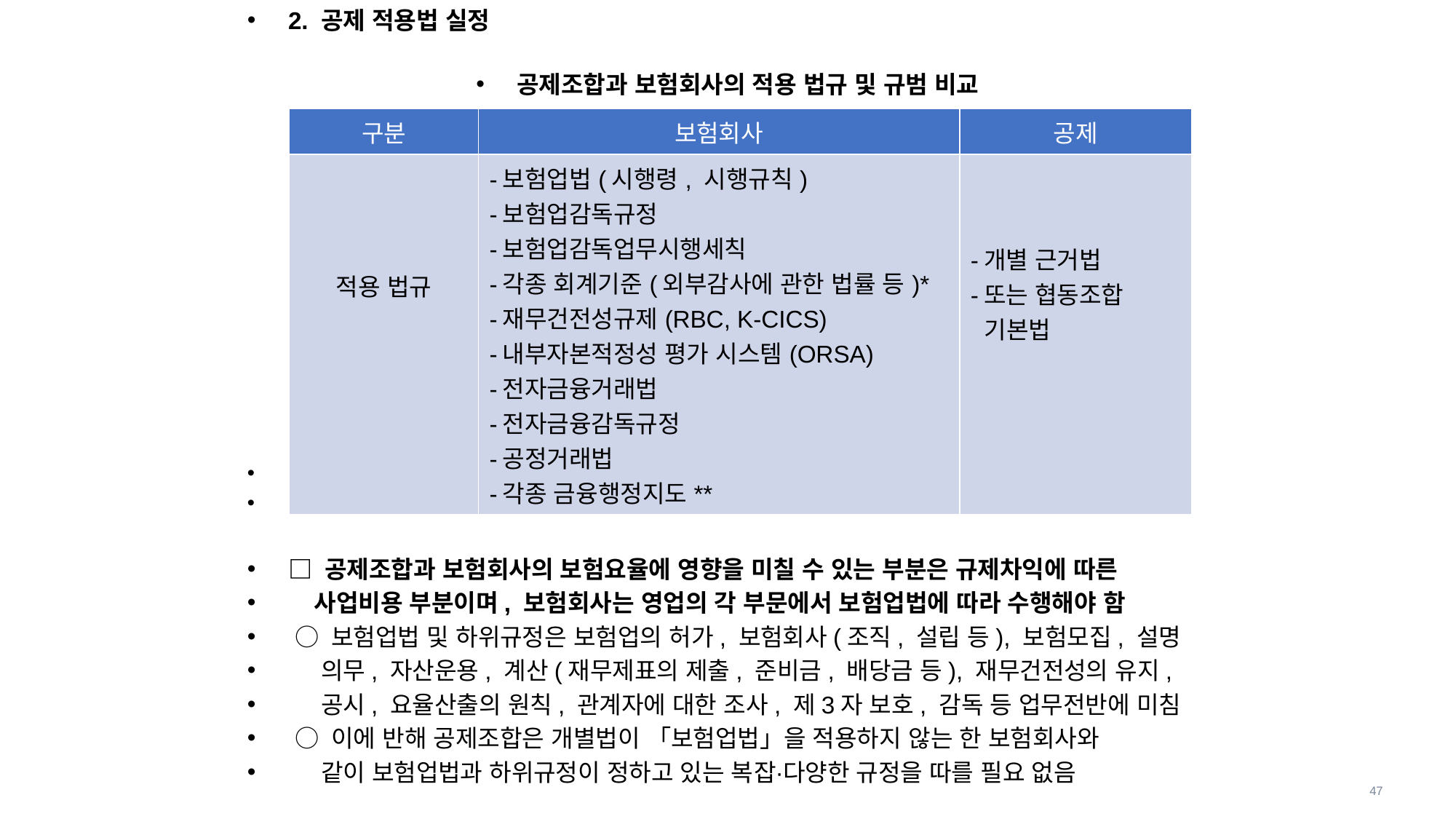

2. 공제 적용법 실정

공제조합과 보험회사의 적용 법규 및 규범 비교

 주: * 한국회계기준원을 참조
     ** 금융감독원 참조

□ 공제조합과 보험회사의 보험요율에 영향을 미칠 수 있는 부분은 규제차익에 따른
   사업비용 부분이며, 보험회사는 영업의 각 부문에서 보험업법에 따라 수행해야 함
 ○ 보험업법 및 하위규정은 보험업의 허가, 보험회사(조직, 설립 등), 보험모집, 설명
    의무, 자산운용, 계산(재무제표의 제출, 준비금, 배당금 등), 재무건전성의 유지,
    공시, 요율산출의 원칙, 관계자에 대한 조사, 제3자 보호, 감독 등 업무전반에 미침
 ○ 이에 반해 공제조합은 개별법이 「보험업법」을 적용하지 않는 한 보험회사와
    같이 보험업법과 하위규정이 정하고 있는 복잡∙다양한 규정을 따를 필요 없음

| 구분 | 보험회사 | 공제 |
| --- | --- | --- |
| 적용 법규 | -보험업법(시행령, 시행규칙) -보험업감독규정 -보험업감독업무시행세칙 -각종 회계기준(외부감사에 관한 법률 등)\* -재무건전성규제(RBC, K-CICS) -내부자본적정성 평가 시스템(ORSA) -전자금융거래법 -전자금융감독규정 -공정거래법 -각종 금융행정지도\*\* | -개별 근거법 -또는 협동조합 기본법 |
47